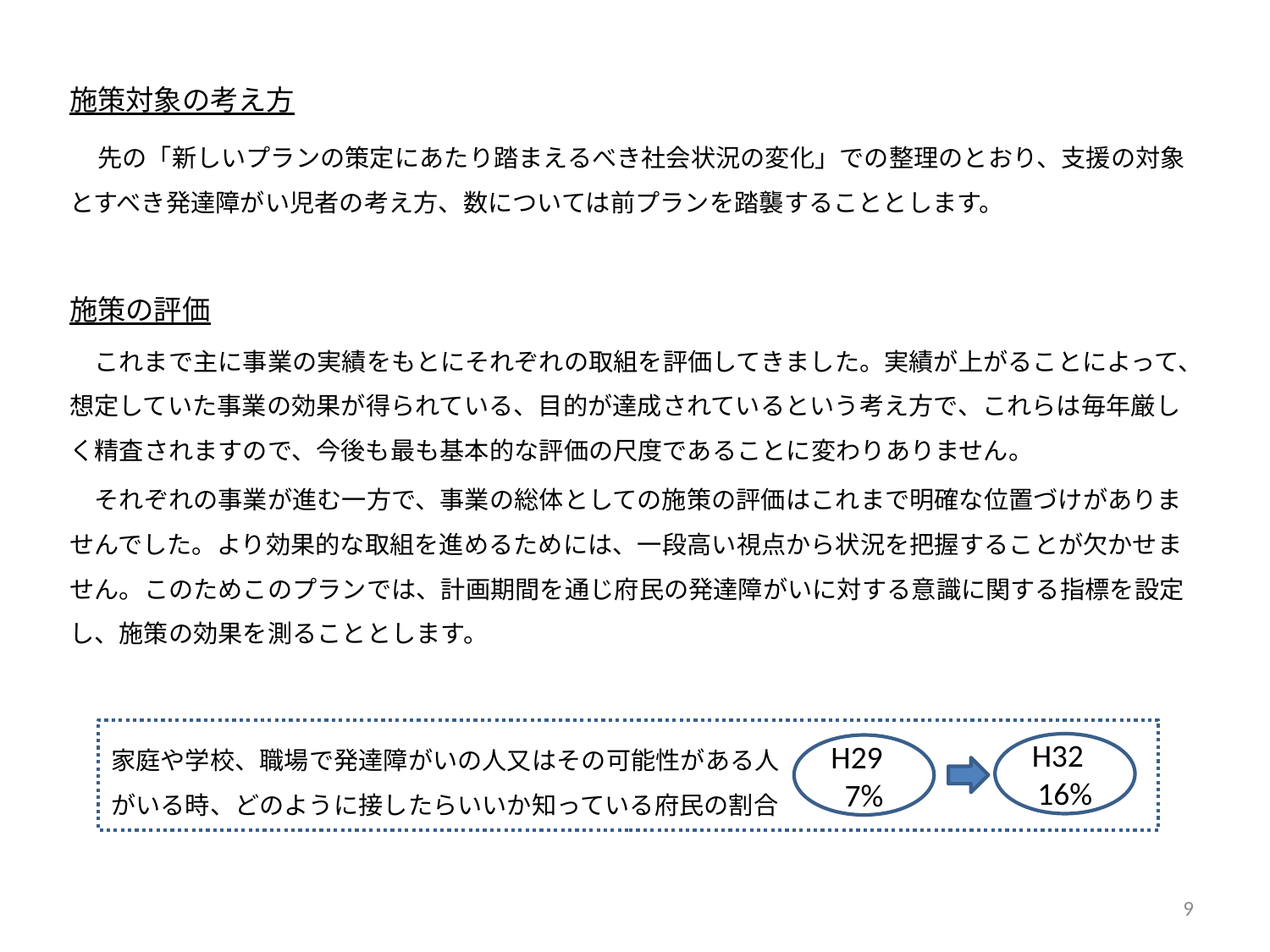

施策対象の考え方
　先の「新しいプランの策定にあたり踏まえるべき社会状況の変化」での整理のとおり、支援の対象とすべき発達障がい児者の考え方、数については前プランを踏襲することとします。
施策の評価
　これまで主に事業の実績をもとにそれぞれの取組を評価してきました。実績が上がることによって、想定していた事業の効果が得られている、目的が達成されているという考え方で、これらは毎年厳しく精査されますので、今後も最も基本的な評価の尺度であることに変わりありません。
　それぞれの事業が進む一方で、事業の総体としての施策の評価はこれまで明確な位置づけがありませんでした。より効果的な取組を進めるためには、一段高い視点から状況を把握することが欠かせません。このためこのプランでは、計画期間を通じ府民の発達障がいに対する意識に関する指標を設定し、施策の効果を測ることとします。

家庭や学校、職場で発達障がいの人又はその可能性がある人
がいる時、どのように接したらいいか知っている府民の割合
H32   16%
H29   7%

9